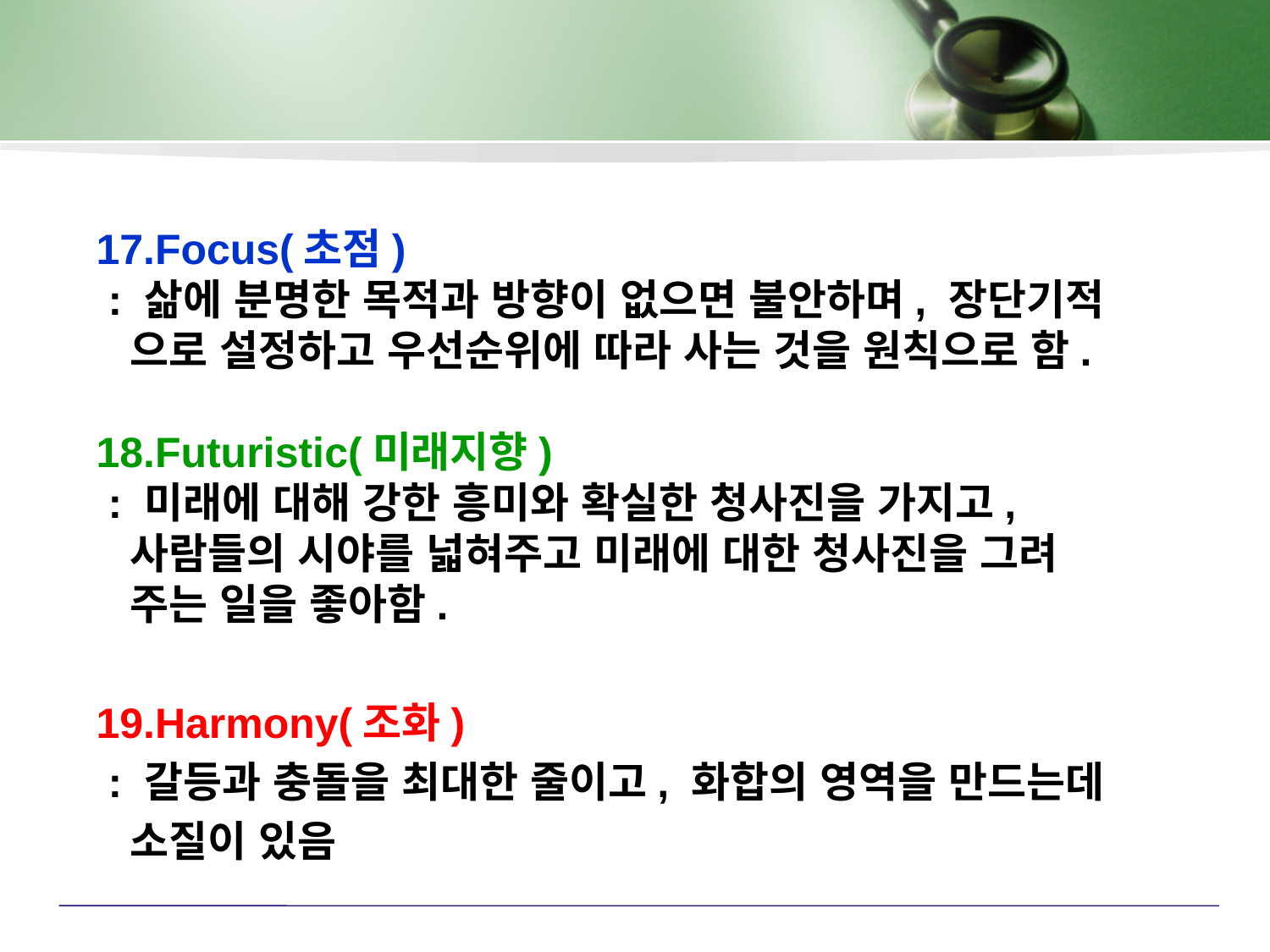

17.Focus(초점)
 : 삶에 분명한 목적과 방향이 없으면 불안하며, 장단기적
  으로 설정하고 우선순위에 따라 사는 것을 원칙으로 함.

18.Futuristic(미래지향)
 : 미래에 대해 강한 흥미와 확실한 청사진을 가지고,
  사람들의 시야를 넓혀주고 미래에 대한 청사진을 그려
  주는 일을 좋아함.

19.Harmony(조화)
 : 갈등과 충돌을 최대한 줄이고, 화합의 영역을 만드는데
  소질이 있음